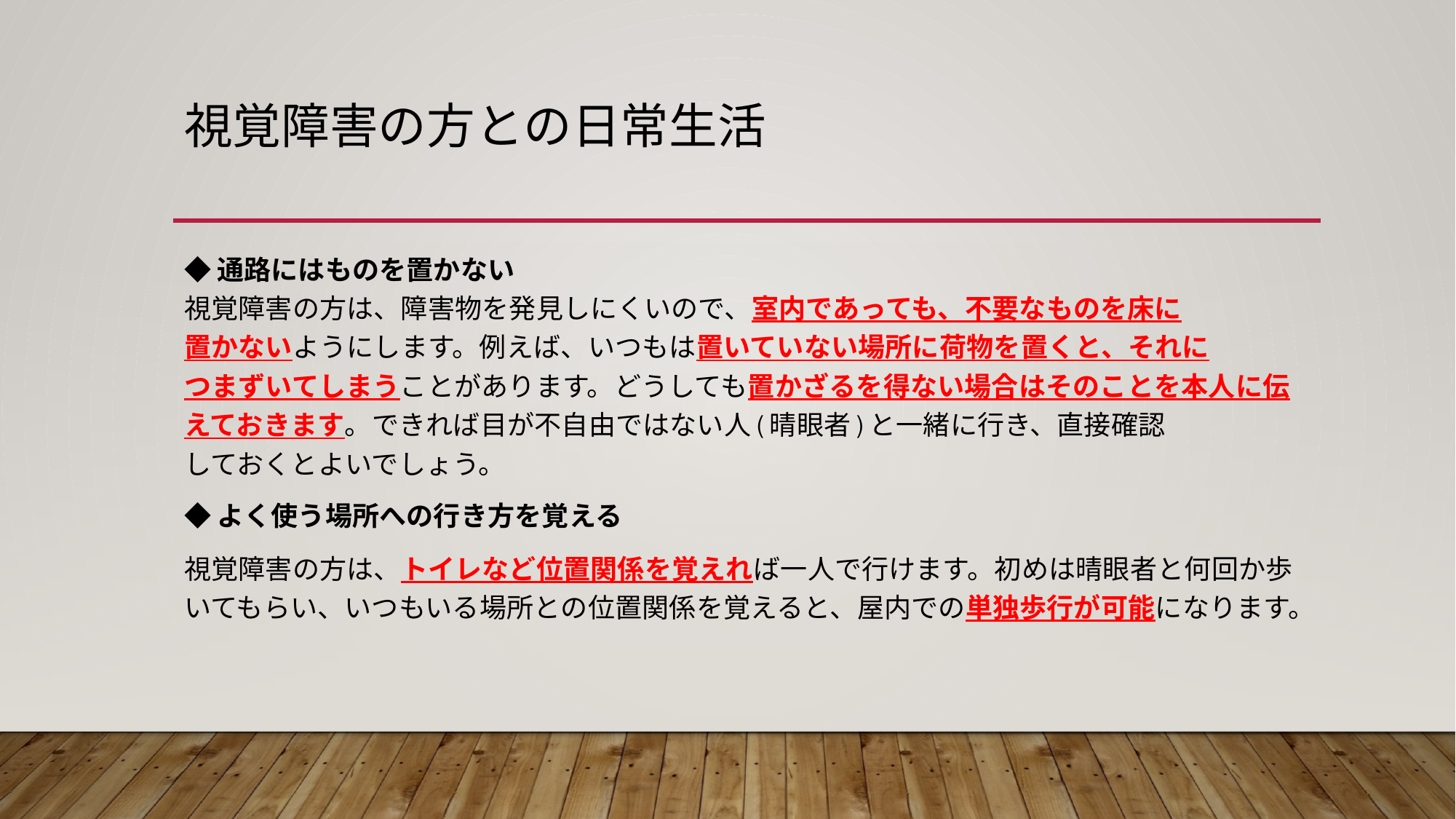

# 視覚障害の方との日常生活
◆通路にはものを置かない
視覚障害の方は、障害物を発見しにくいので、室内であっても、不要なものを床に
置かないようにします。例えば、いつもは置いていない場所に荷物を置くと、それに
つまずいてしまうことがあります。どうしても置かざるを得ない場合はそのことを本人に伝えておきます。できれば目が不自由ではない人(晴眼者)と一緒に行き、直接確認
しておくとよいでしょう。
◆よく使う場所への行き方を覚える
視覚障害の方は、トイレなど位置関係を覚えれば一人で行けます。初めは晴眼者と何回か歩いてもらい、いつもいる場所との位置関係を覚えると、屋内での単独歩行が可能になります。